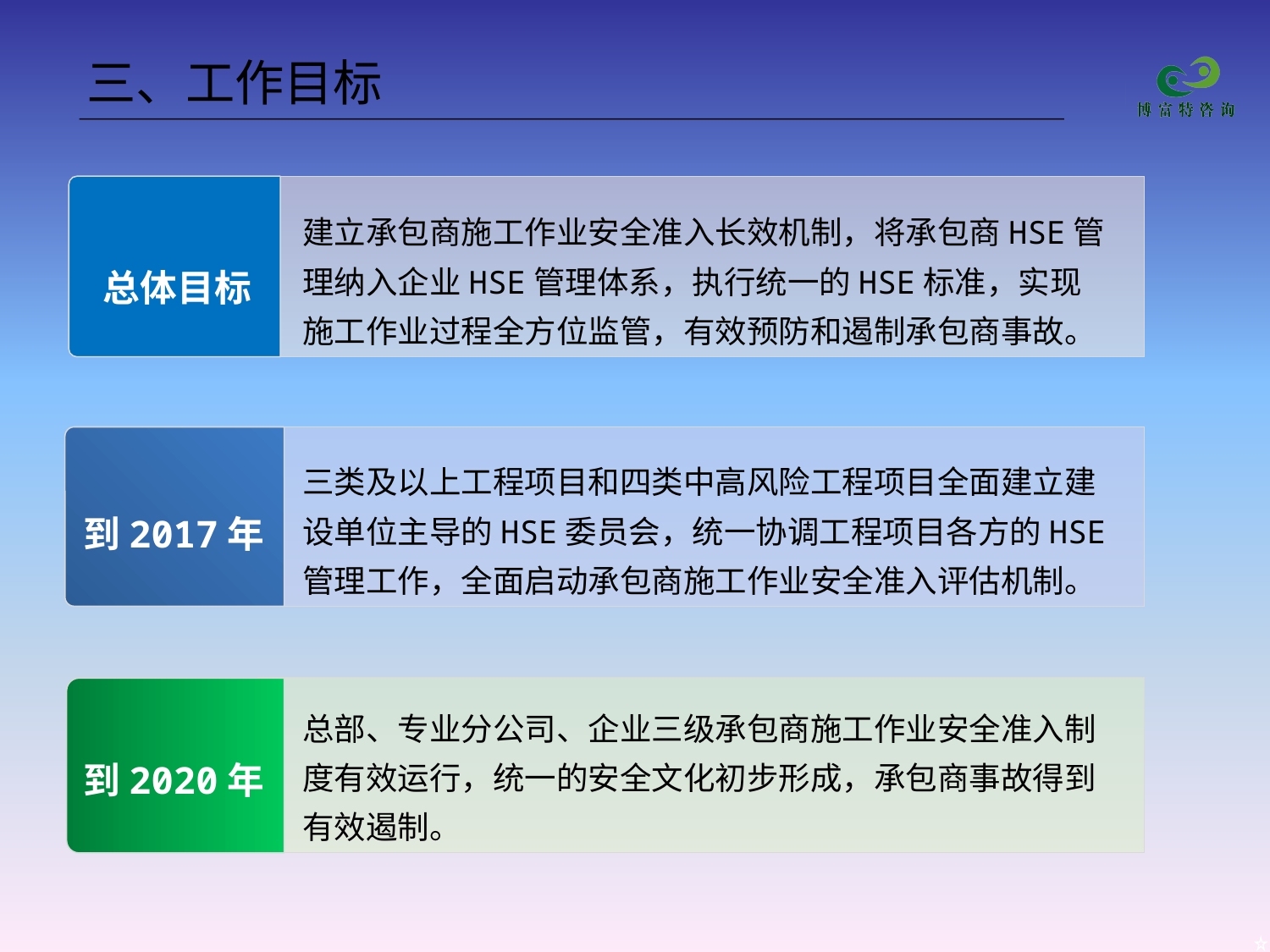

三、工作目标

建立承包商施工作业安全准入长效机制，将承包商HSE管理纳入企业HSE管理体系，执行统一的HSE标准，实现施工作业过程全方位监管，有效预防和遏制承包商事故。

总体目标

三类及以上工程项目和四类中高风险工程项目全面建立建设单位主导的HSE委员会，统一协调工程项目各方的HSE管理工作，全面启动承包商施工作业安全准入评估机制。
到2017年

总部、专业分公司、企业三级承包商施工作业安全准入制度有效运行，统一的安全文化初步形成，承包商事故得到有效遏制。
到2020年